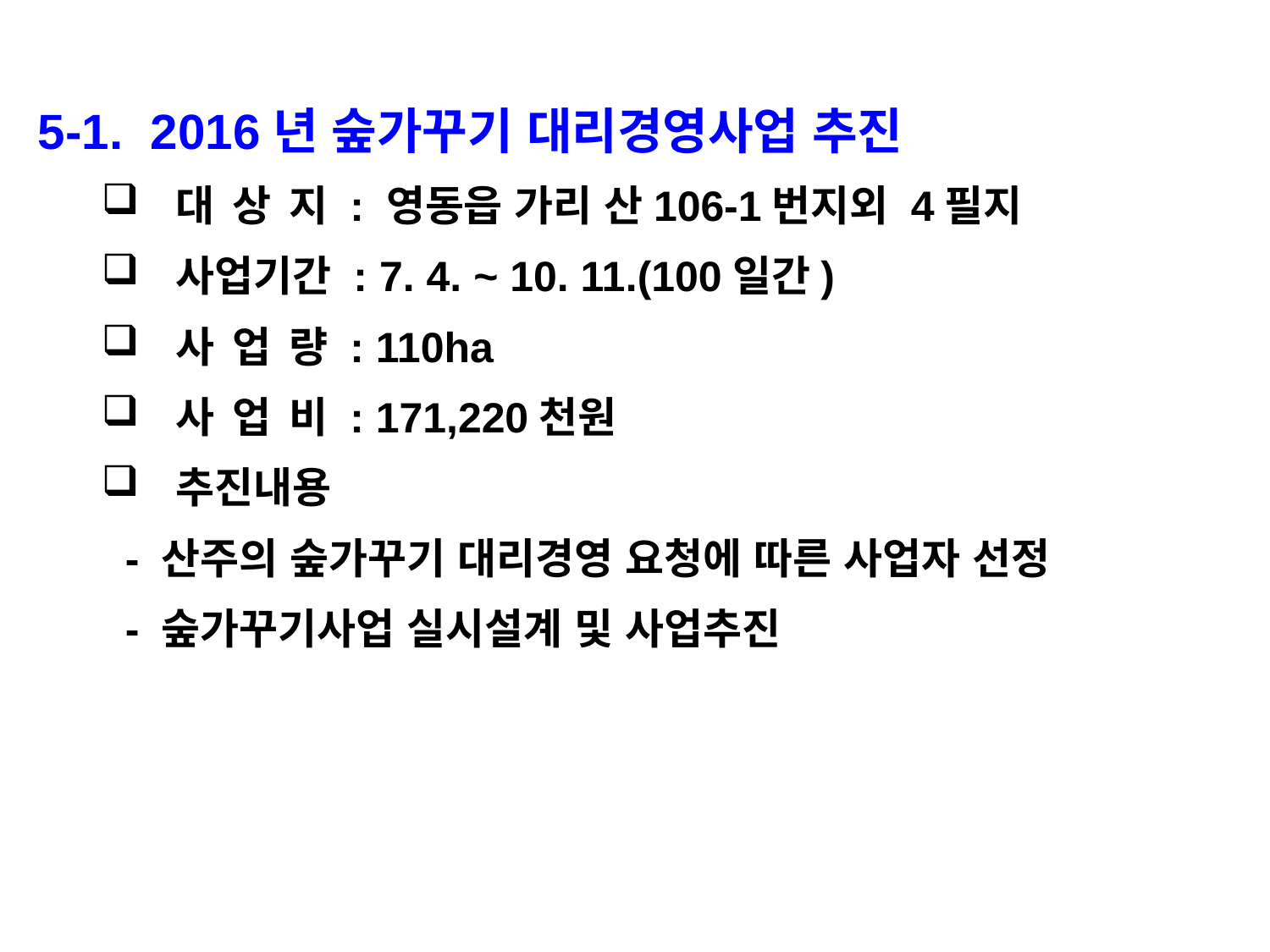

5-1.  2016년 숲가꾸기 대리경영사업 추진
대  상  지 : 영동읍 가리 산106-1번지외 4필지
사업기간 : 7. 4. ~ 10. 11.(100일간)
사  업  량 : 110ha
사  업  비 : 171,220천원
추진내용
  - 산주의 숲가꾸기 대리경영 요청에 따른 사업자 선정
  - 숲가꾸기사업 실시설계 및 사업추진